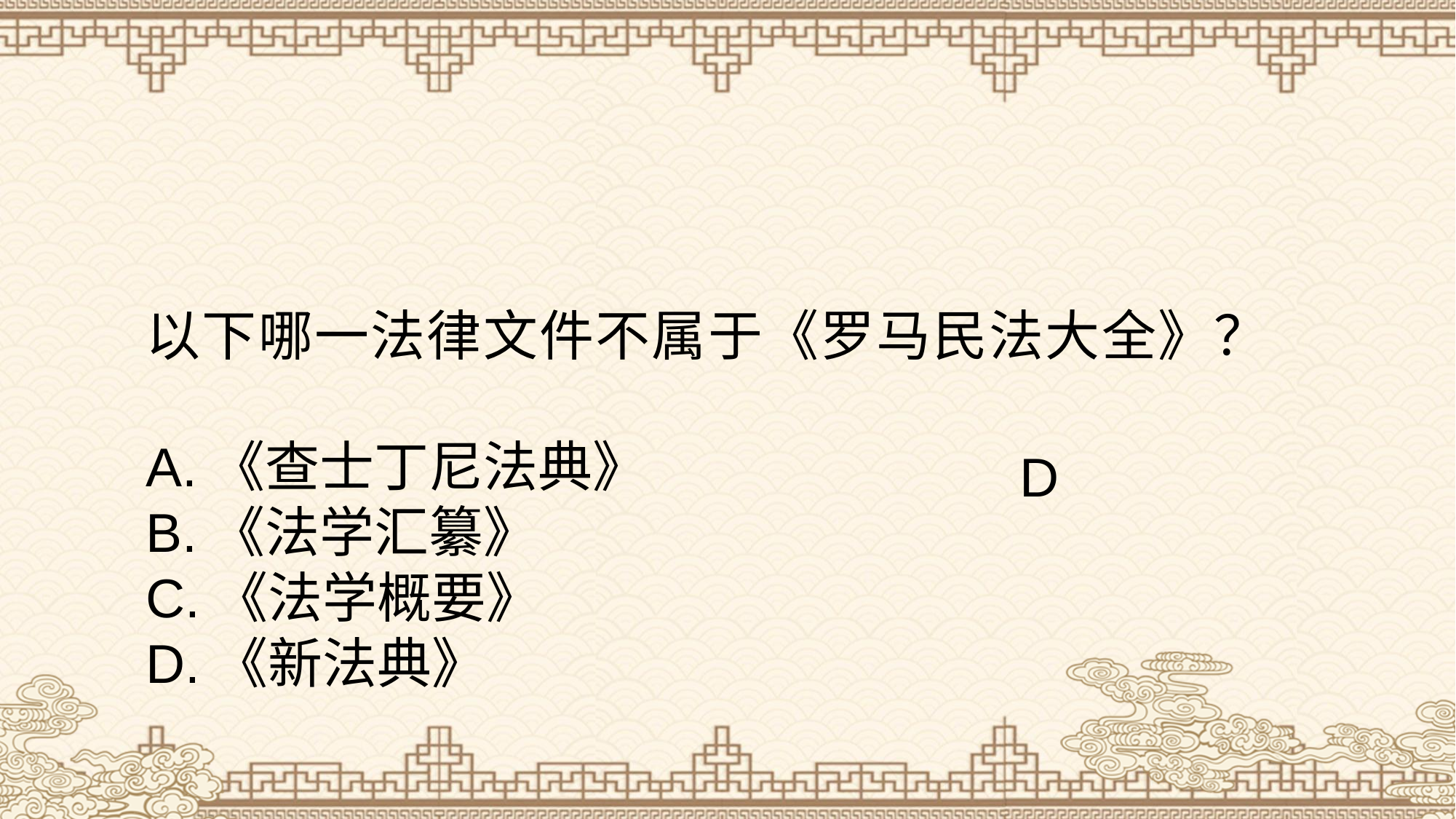

以下哪一法律文件不属于《罗马民法大全》？

A.《查士丁尼法典》
B.《法学汇纂》
C.《法学概要》
D.《新法典》
D